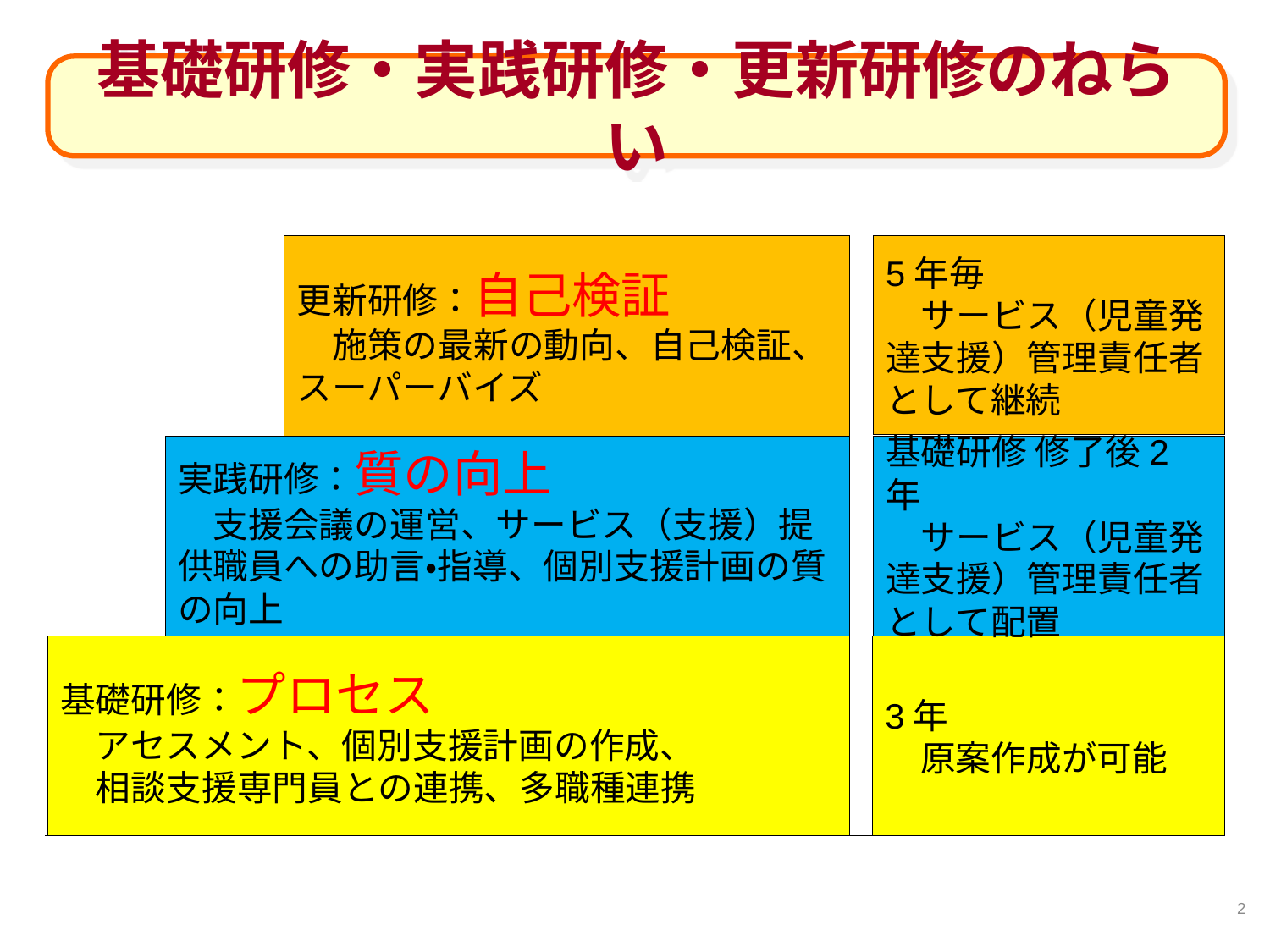

基礎研修・実践研修・更新研修のねらい
更新研修：自己検証
　施策の最新の動向、自己検証、スーパーバイズ
5年毎
　サービス（児童発達支援）管理責任者として継続
実践研修：質の向上
　支援会議の運営、サービス（支援）提供職員への助言・指導、個別支援計画の質の向上
基礎研修 修了後2年
　サービス（児童発達支援）管理責任者として配置
基礎研修：プロセス
　アセスメント、個別支援計画の作成、
　相談支援専門員との連携、多職種連携
3年
　原案作成が可能
2